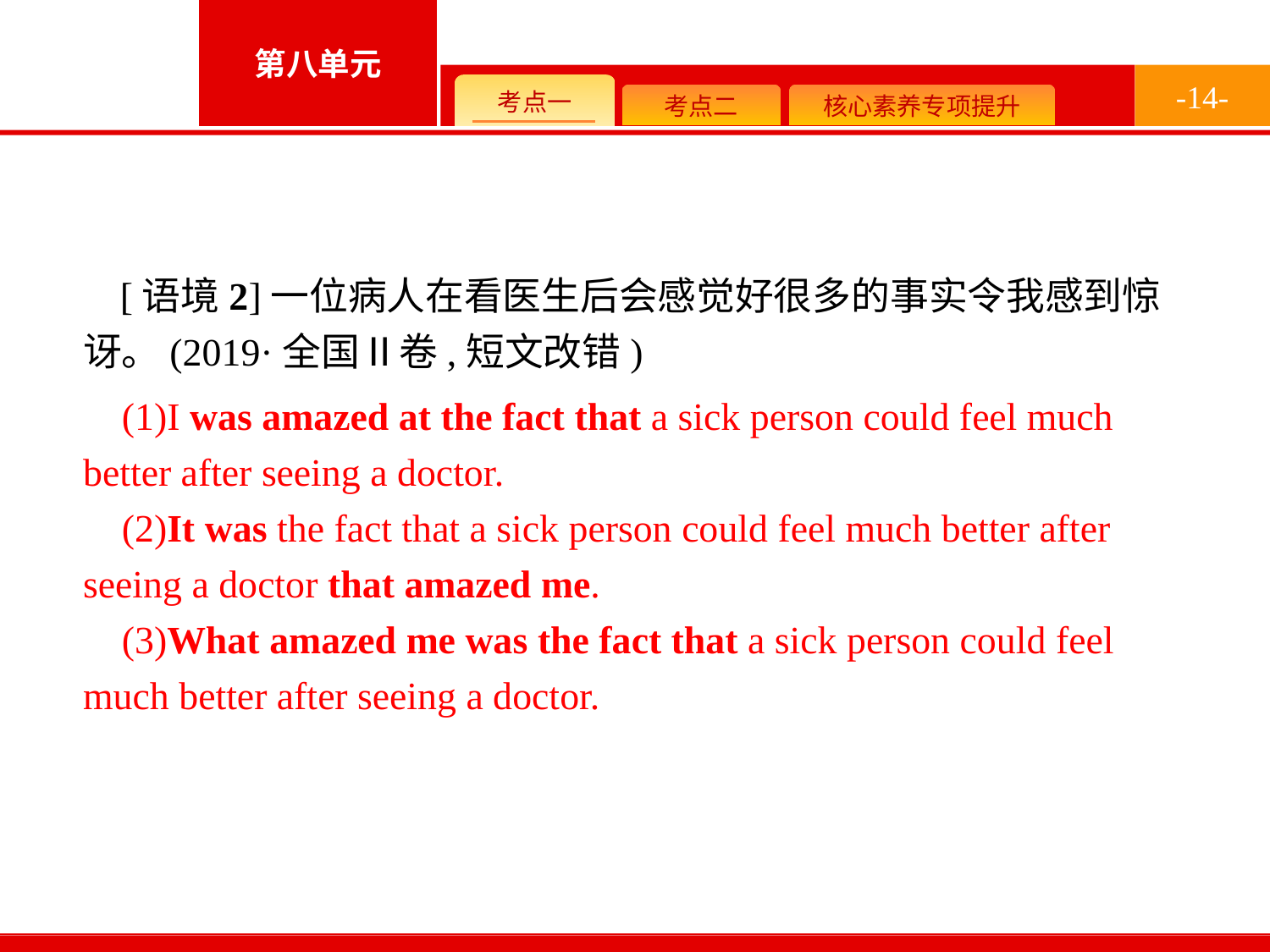

-14-
[语境2]一位病人在看医生后会感觉好很多的事实令我感到惊讶。(2019·全国Ⅱ卷,短文改错)
(1)I was amazed at the fact that a sick person could feel much better after seeing a doctor.
(2)It was the fact that a sick person could feel much better after seeing a doctor that amazed me.
(3)What amazed me was the fact that a sick person could feel much better after seeing a doctor.